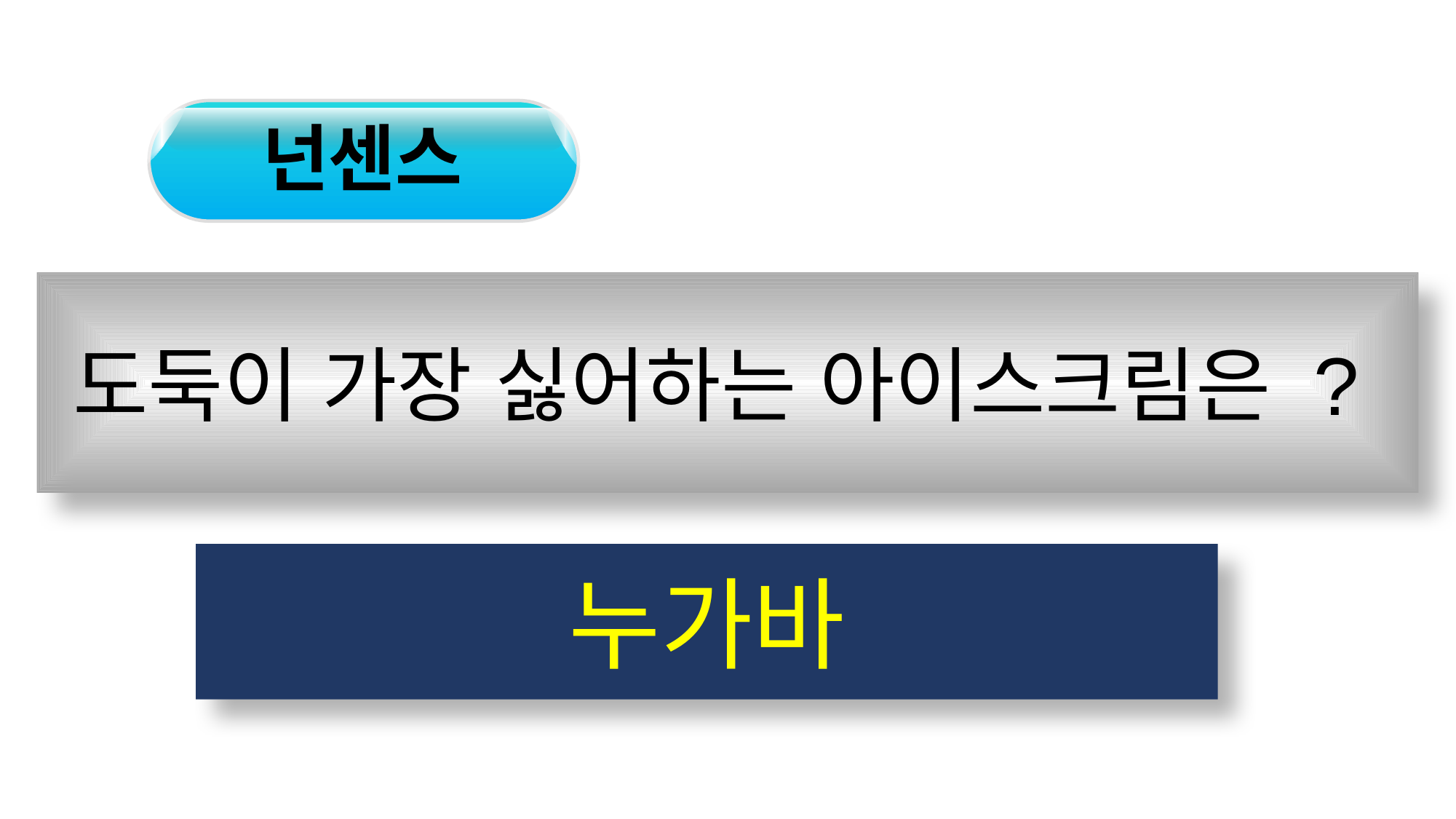

넌센스
도둑이 가장 싫어하는 아이스크림은 ?
누가바